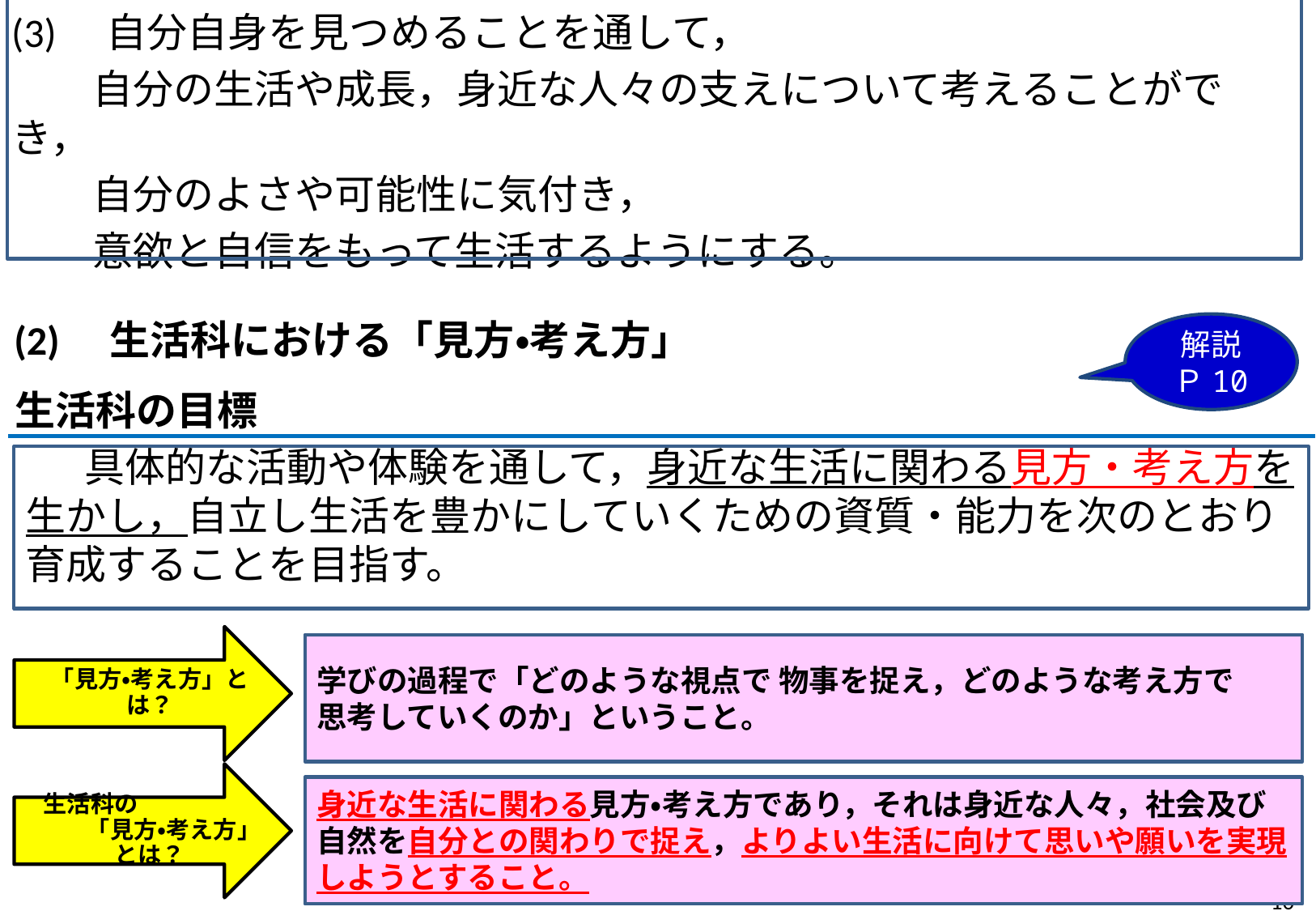

(3)　自分自身を見つめることを通して，
　　自分の生活や成長，身近な人々の支えについて考えることができ，
　　自分のよさや可能性に気付き，
　　意欲と自信をもって生活するようにする。
(2)　生活科における「見方・考え方」
解説
Ｐ10
生活科の目標
　  具体的な活動や体験を通して，身近な生活に関わる見方・考え方を生かし，自立し生活を豊かにしていくための資質・能力を次のとおり育成することを目指す。

「見方・考え方」とは？
学びの過程で「どのような視点で 物事を捉え，どのような考え方で　思考していくのか」ということ。
生活科の　　　　　　　「見方・考え方」とは？
身近な生活に関わる見方・考え方であり，それは身近な人々，社会及び自然を自分との関わりで捉え，よりよい生活に向けて思いや願いを実現しようとすること。
10